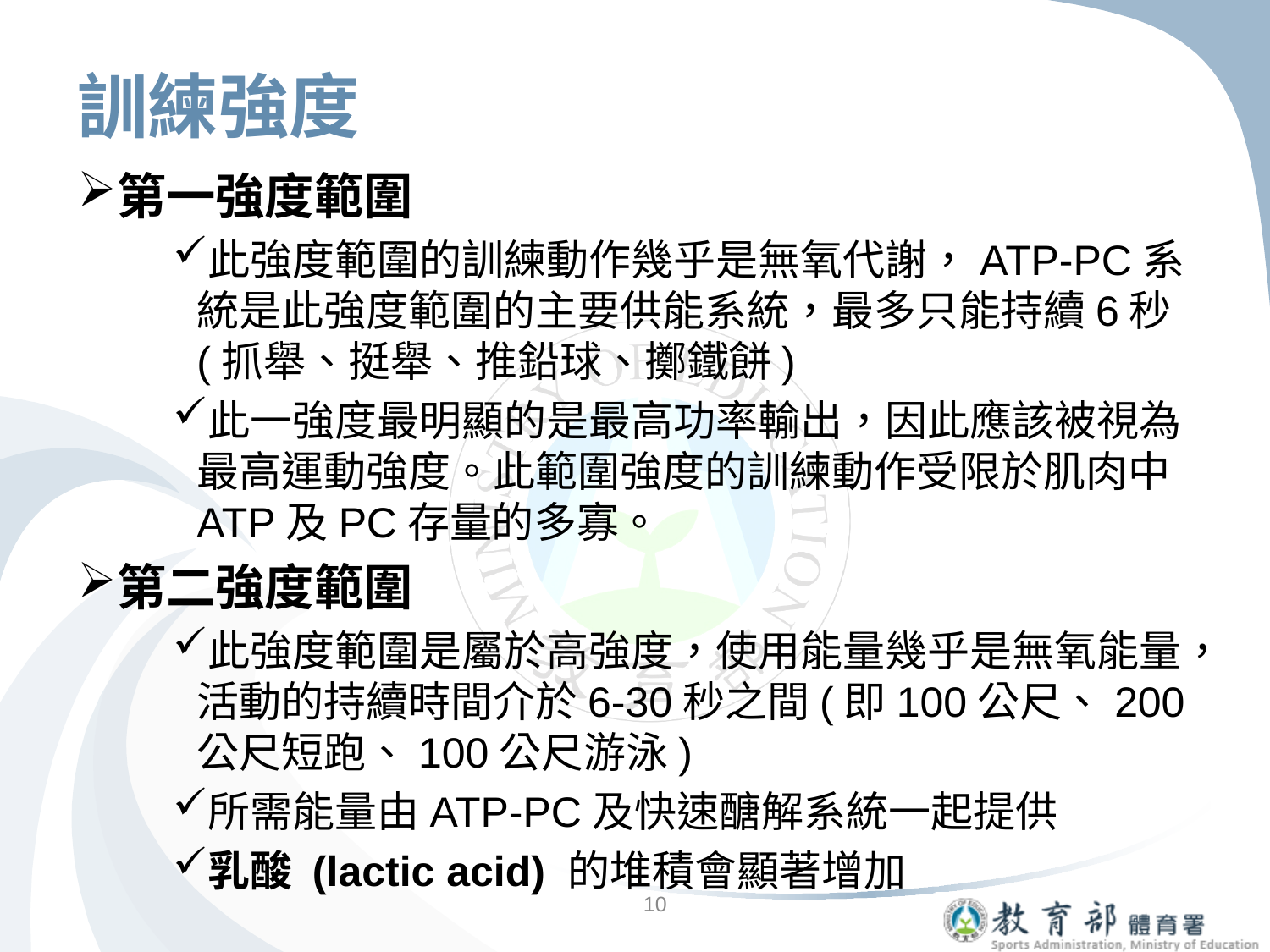

# 訓練強度
第一強度範圍
此強度範圍的訓練動作幾乎是無氧代謝，ATP-PC系統是此強度範圍的主要供能系統，最多只能持續6秒(抓舉、挺舉、推鉛球、擲鐵餅)
此一強度最明顯的是最高功率輸出，因此應該被視為最高運動強度。此範圍強度的訓練動作受限於肌肉中ATP及PC存量的多寡。
第二強度範圍
此強度範圍是屬於高強度，使用能量幾乎是無氧能量，活動的持續時間介於6-30秒之間(即100公尺、200公尺短跑、100公尺游泳)
所需能量由ATP-PC及快速醣解系統一起提供
乳酸 (lactic acid) 的堆積會顯著增加
10